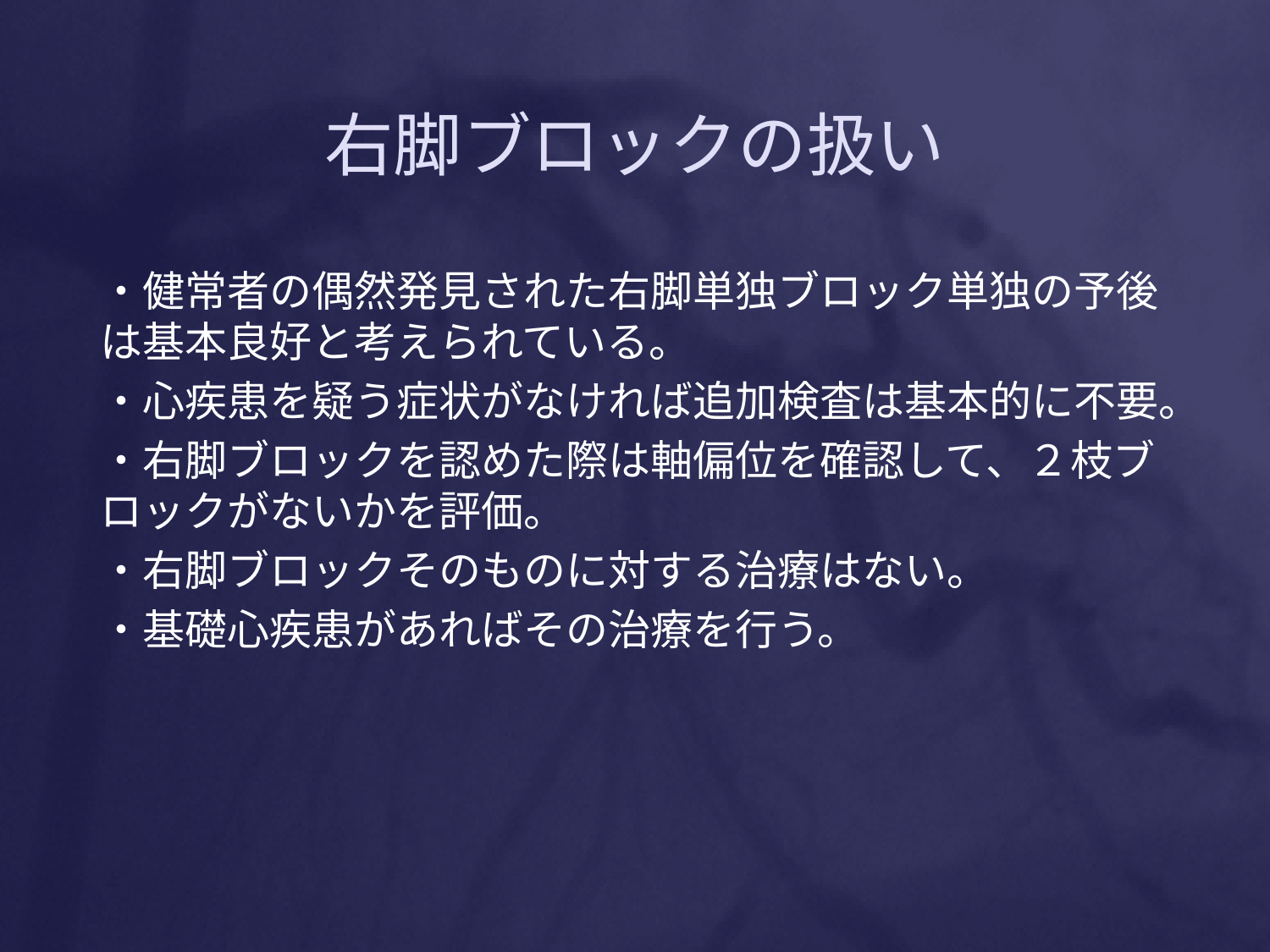

# 右脚ブロックの扱い
・健常者の偶然発見された右脚単独ブロック単独の予後は基本良好と考えられている。
・心疾患を疑う症状がなければ追加検査は基本的に不要。
・右脚ブロックを認めた際は軸偏位を確認して、２枝ブロックがないかを評価。
・右脚ブロックそのものに対する治療はない。
・基礎心疾患があればその治療を行う。